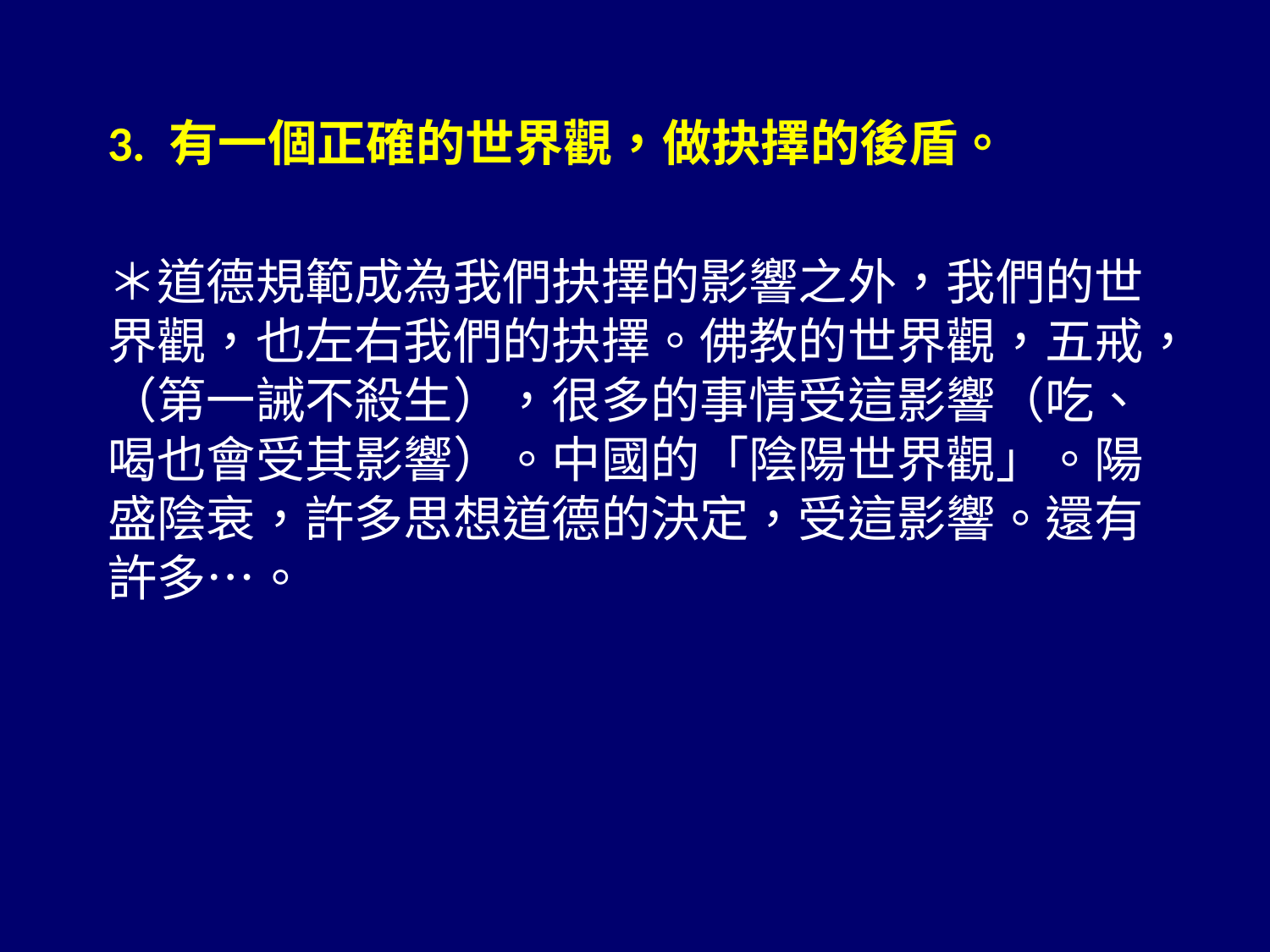

3. 有一個正確的世界觀，做抉擇的後盾。

＊道德規範成為我們抉擇的影響之外，我們的世界觀，也左右我們的抉擇。佛教的世界觀，五戒，（第一誡不殺生），很多的事情受這影響（吃、喝也會受其影響）。中國的「陰陽世界觀」。陽盛陰衰，許多思想道德的決定，受這影響。還有許多…。